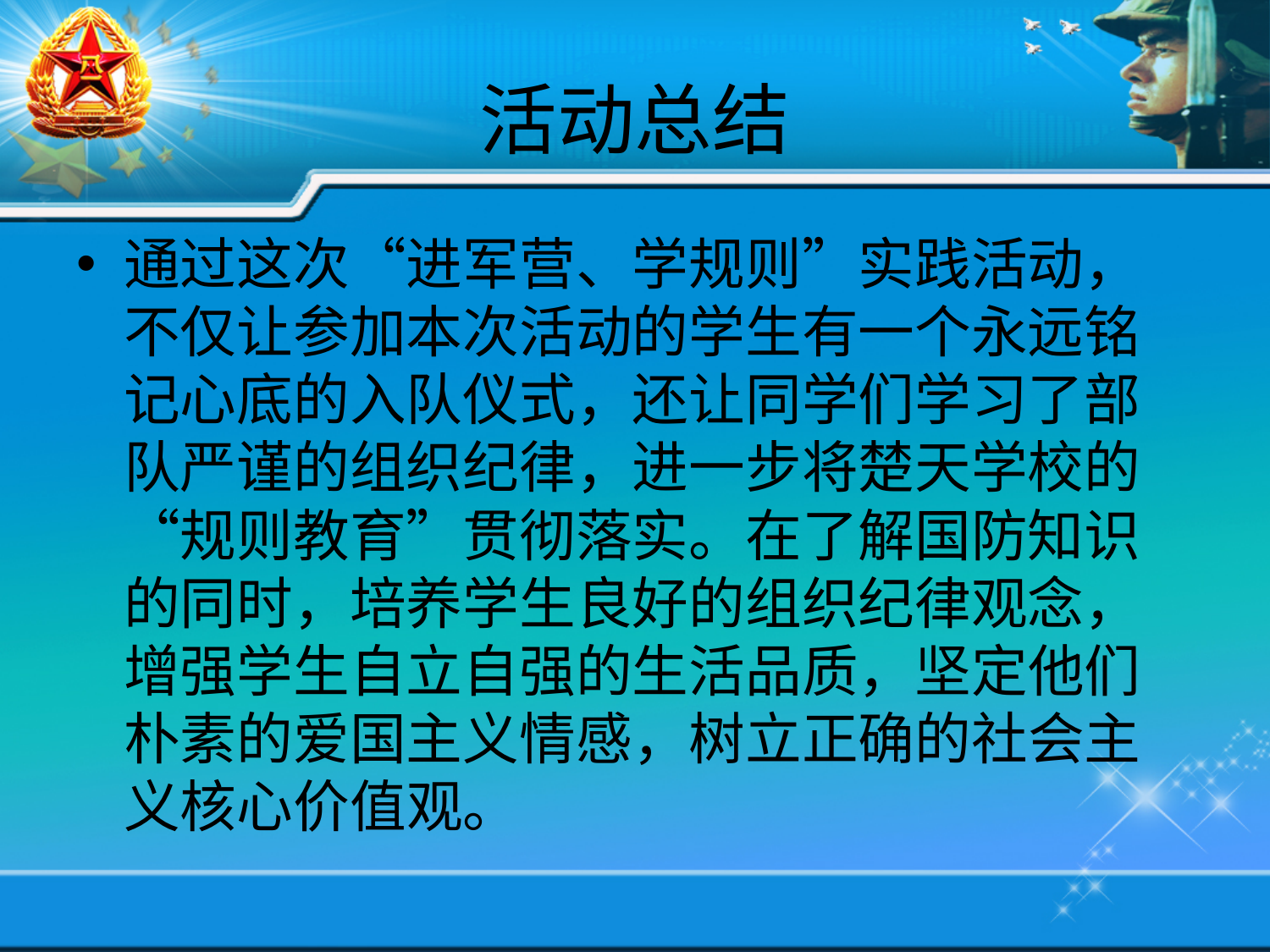

# 活动总结
通过这次“进军营、学规则”实践活动，不仅让参加本次活动的学生有一个永远铭记心底的入队仪式，还让同学们学习了部队严谨的组织纪律，进一步将楚天学校的“规则教育”贯彻落实。在了解国防知识的同时，培养学生良好的组织纪律观念，增强学生自立自强的生活品质，坚定他们朴素的爱国主义情感，树立正确的社会主义核心价值观。